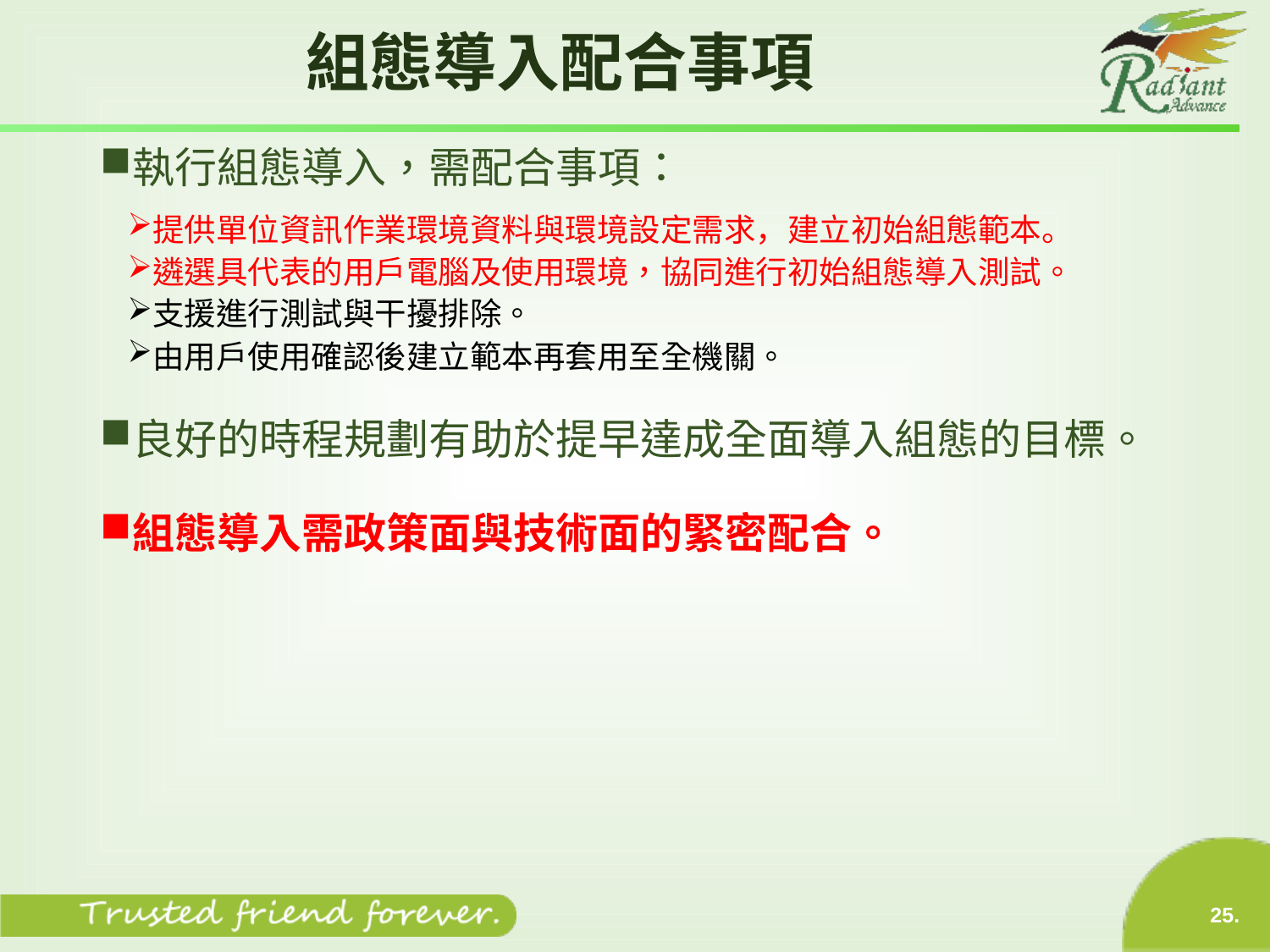

# 組態導入配合事項
執行組態導入，需配合事項：

良好的時程規劃有助於提早達成全面導入組態的目標。
組態導入需政策面與技術面的緊密配合。

提供單位資訊作業環境資料與環境設定需求，建立初始組態範本。
遴選具代表的用戶電腦及使用環境，協同進行初始組態導入測試。
支援進行測試與干擾排除。
由用戶使用確認後建立範本再套用至全機關。

25.